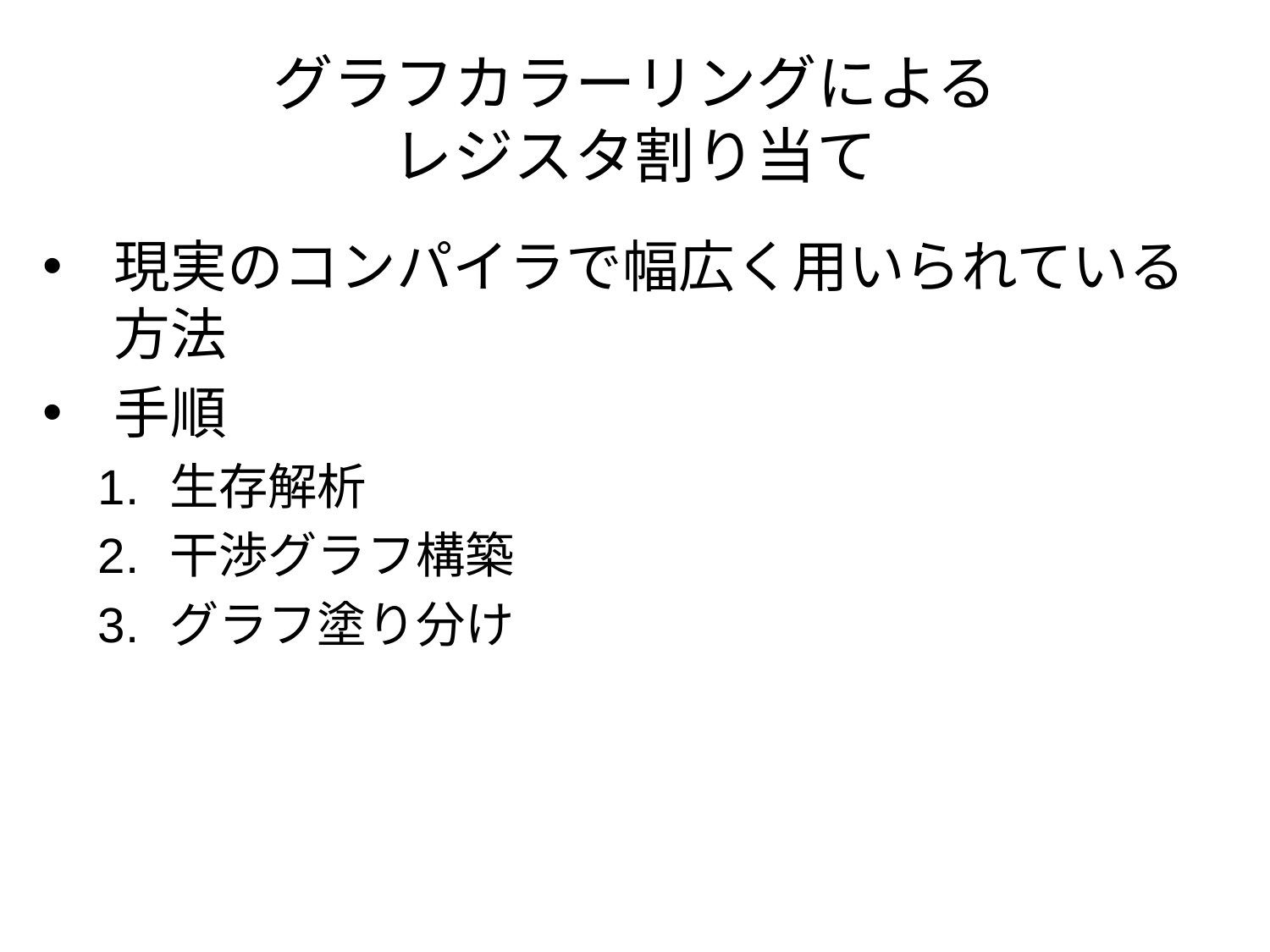

# グラフカラーリングによる レジスタ割り当て
現実のコンパイラで幅広く用いられている方法
手順
生存解析
干渉グラフ構築
グラフ塗り分け